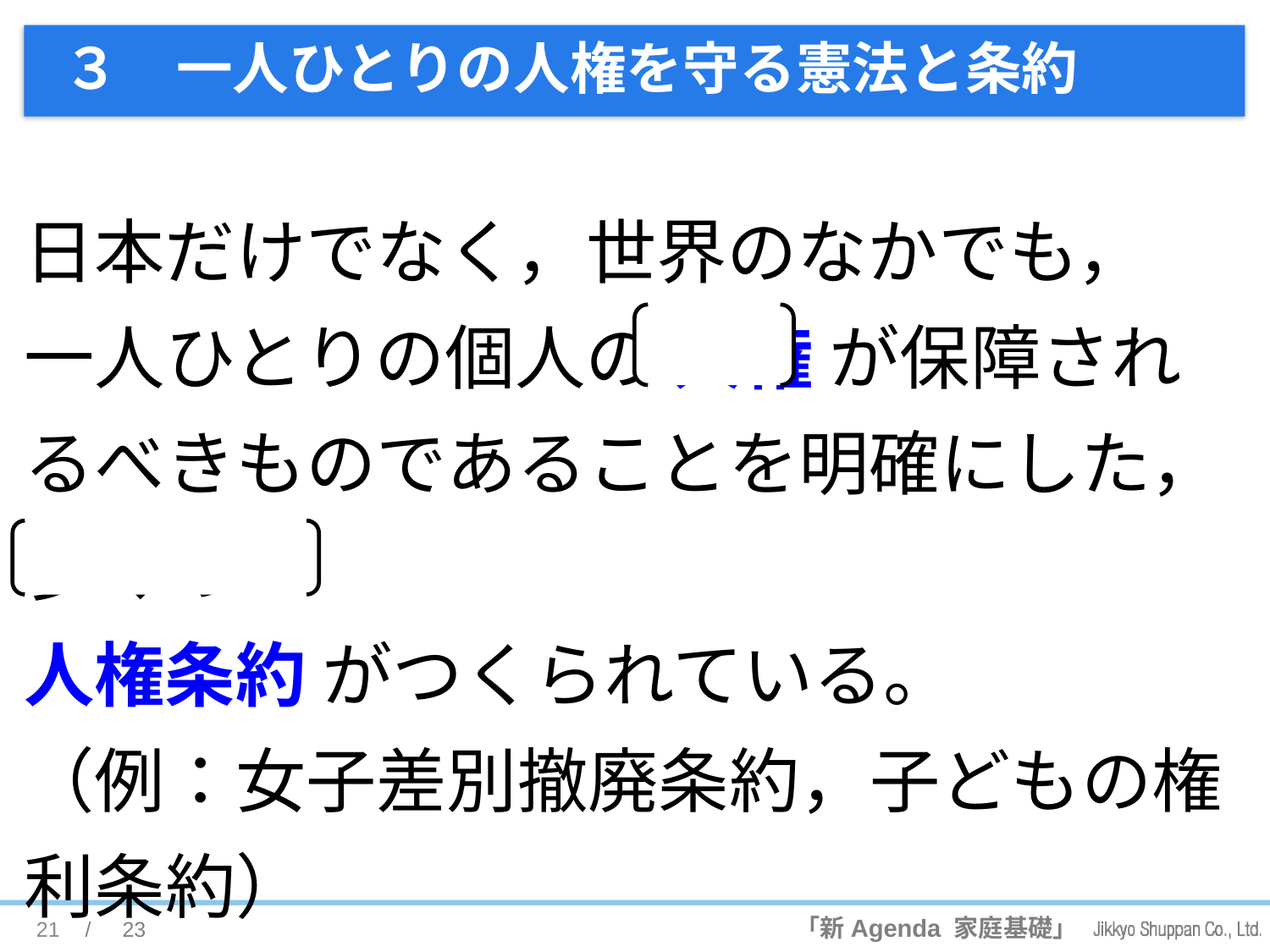

# ３　一人ひとりの人権を守る憲法と条約
日本だけでなく，世界のなかでも，
一人ひとりの個人の 人権 が保障されるべきものであることを明確にした，多くの
人権条約 がつくられている。
（例：女子差別撤廃条約，子どもの権利条約）

21